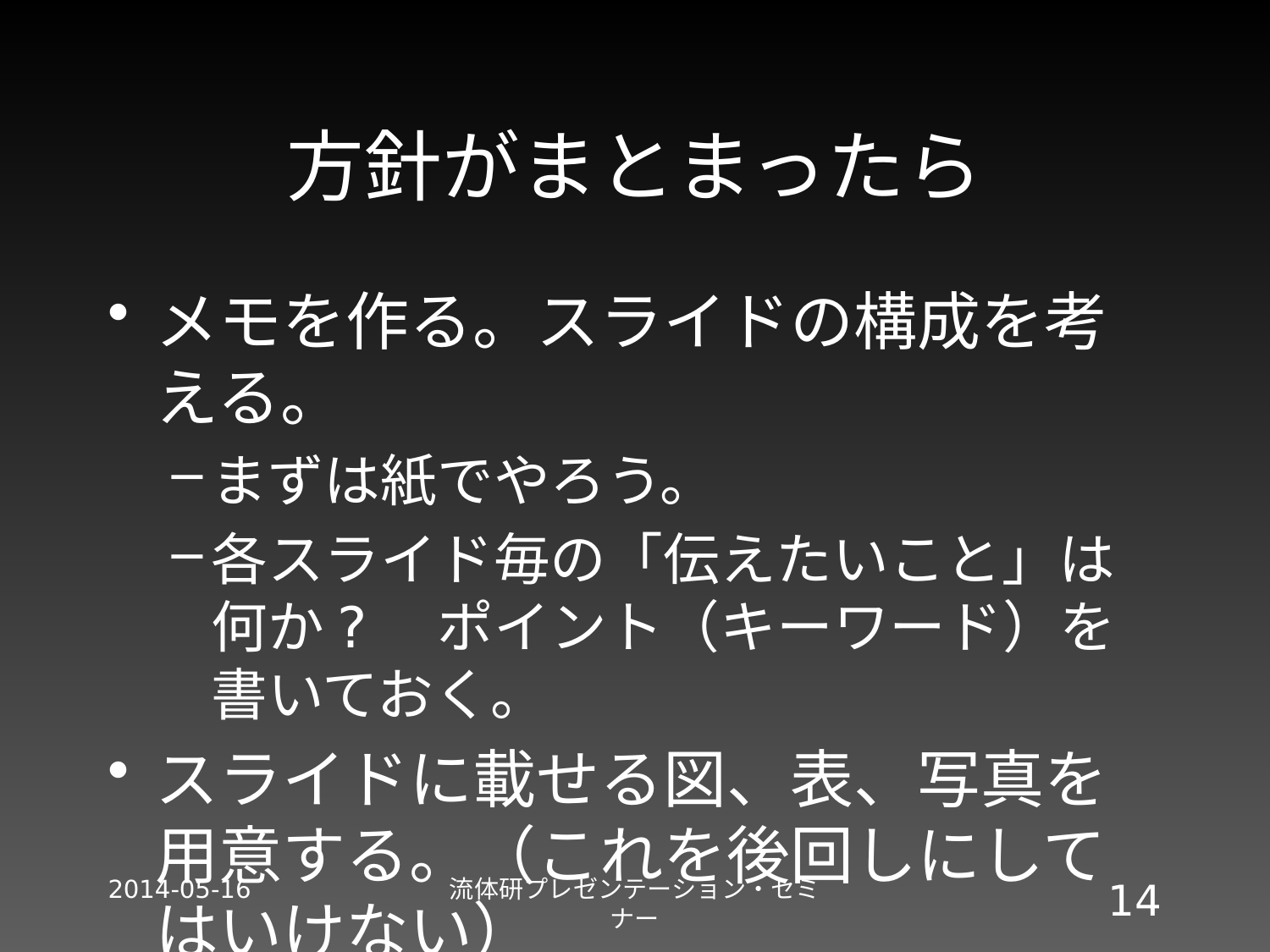

# 方針がまとまったら
メモを作る。スライドの構成を考える。
まずは紙でやろう。
各スライド毎の「伝えたいこと」は何か?　ポイント（キーワード）を書いておく。
スライドに載せる図、表、写真を用意する。（これを後回しにしてはいけない）
2014-05-16
流体研プレゼンテーション・セミナー
14